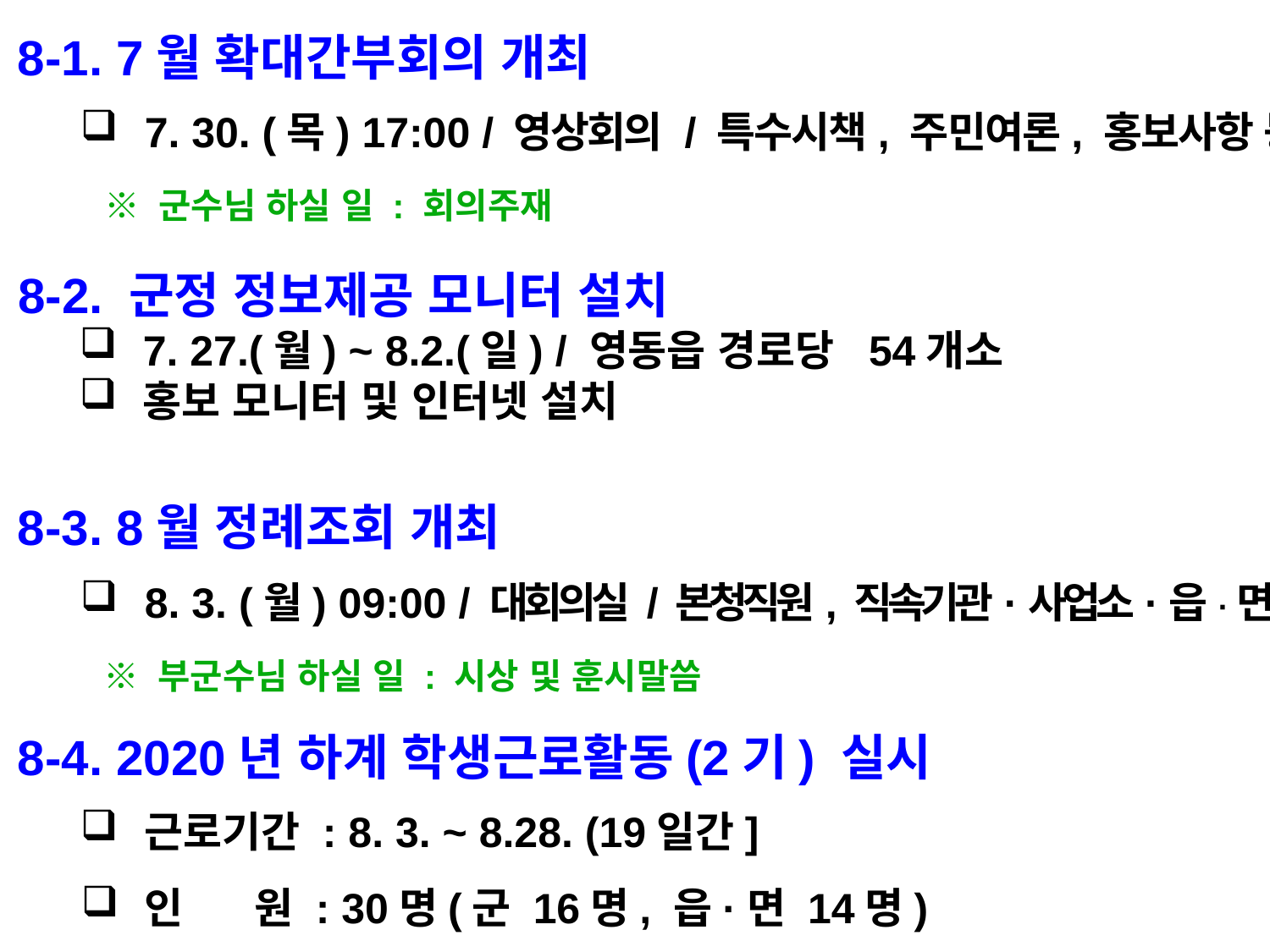

8-1. 7월 확대간부회의 개최
7. 30. (목) 17:00 / 영상회의 / 특수시책, 주민여론, 홍보사항 등
  ※ 군수님 하실 일 : 회의주재
8-2. 군정 정보제공 모니터 설치
7. 27.(월) ~ 8.2.(일) / 영동읍 경로당  54개소
홍보 모니터 및 인터넷 설치
8-3. 8월 정례조회 개최
8. 3. (월) 09:00 / 대회의실 / 본청직원, 직속기관·사업소·읍·면장
  ※ 부군수님 하실 일 : 시상 및 훈시말씀
8-4. 2020년 하계 학생근로활동(2기) 실시
근로기간 : 8. 3. ~ 8.28. (19일간]
인      원 : 30명(군 16명, 읍·면 14명)